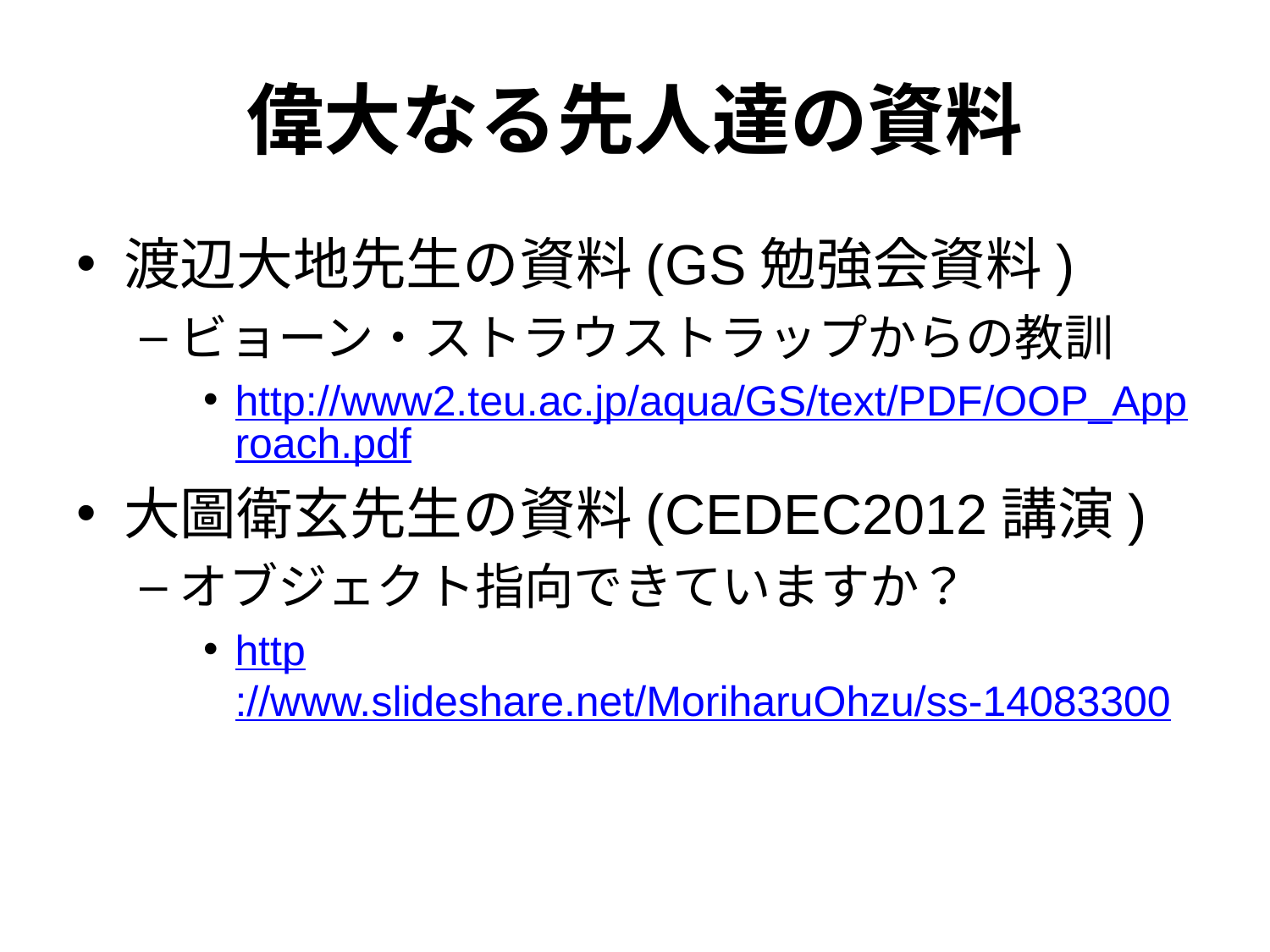

# 偉大なる先人達の資料
渡辺大地先生の資料(GS勉強会資料)
ビョーン・ストラウストラップからの教訓
http://www2.teu.ac.jp/aqua/GS/text/PDF/OOP_Approach.pdf
大圖衛玄先生の資料(CEDEC2012講演)
オブジェクト指向できていますか？
http://www.slideshare.net/MoriharuOhzu/ss-14083300